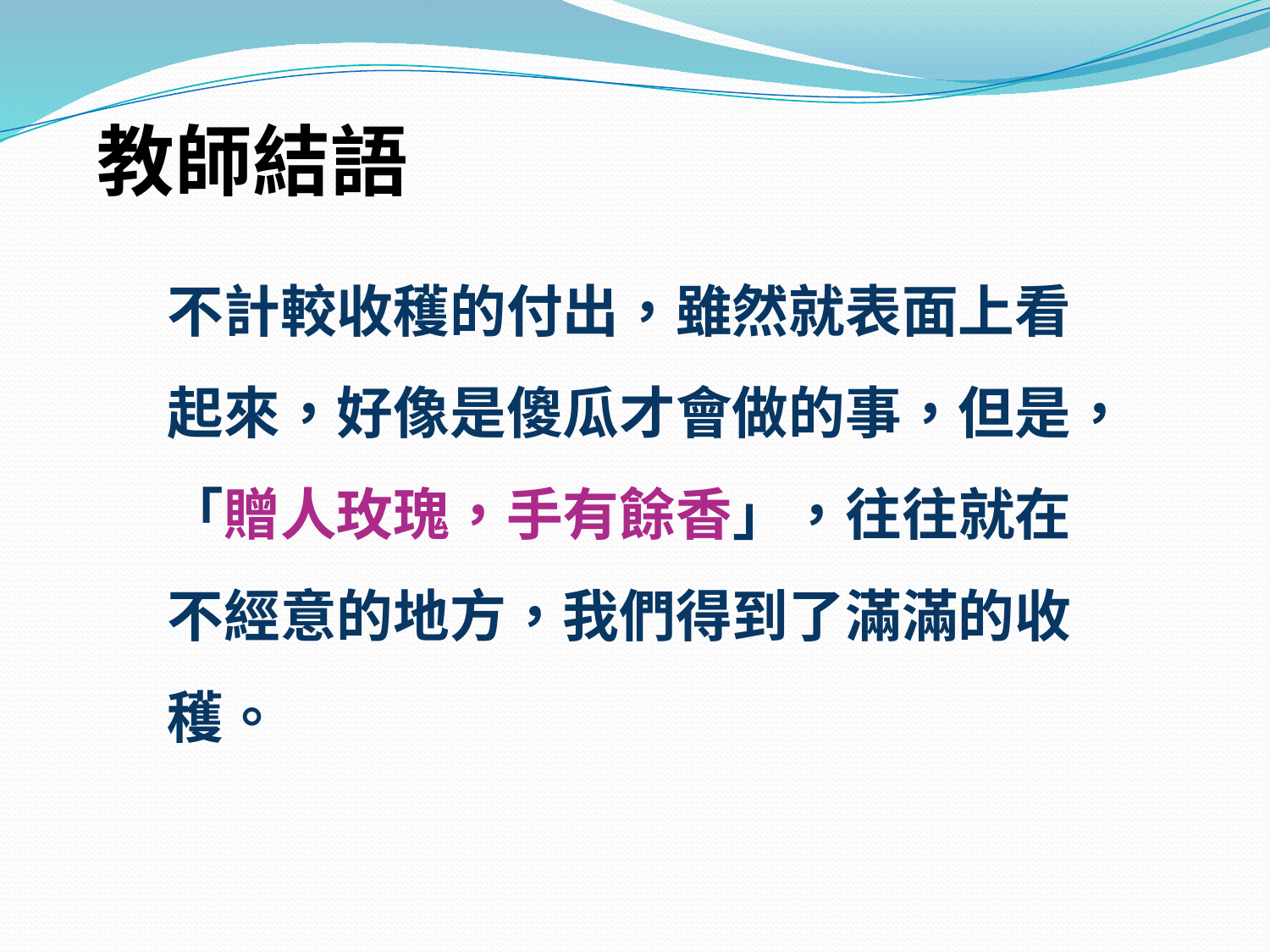

教師結語
不計較收穫的付出，雖然就表面上看起來，好像是傻瓜才會做的事，但是，「贈人玫瑰，手有餘香」，往往就在不經意的地方，我們得到了滿滿的收穫。